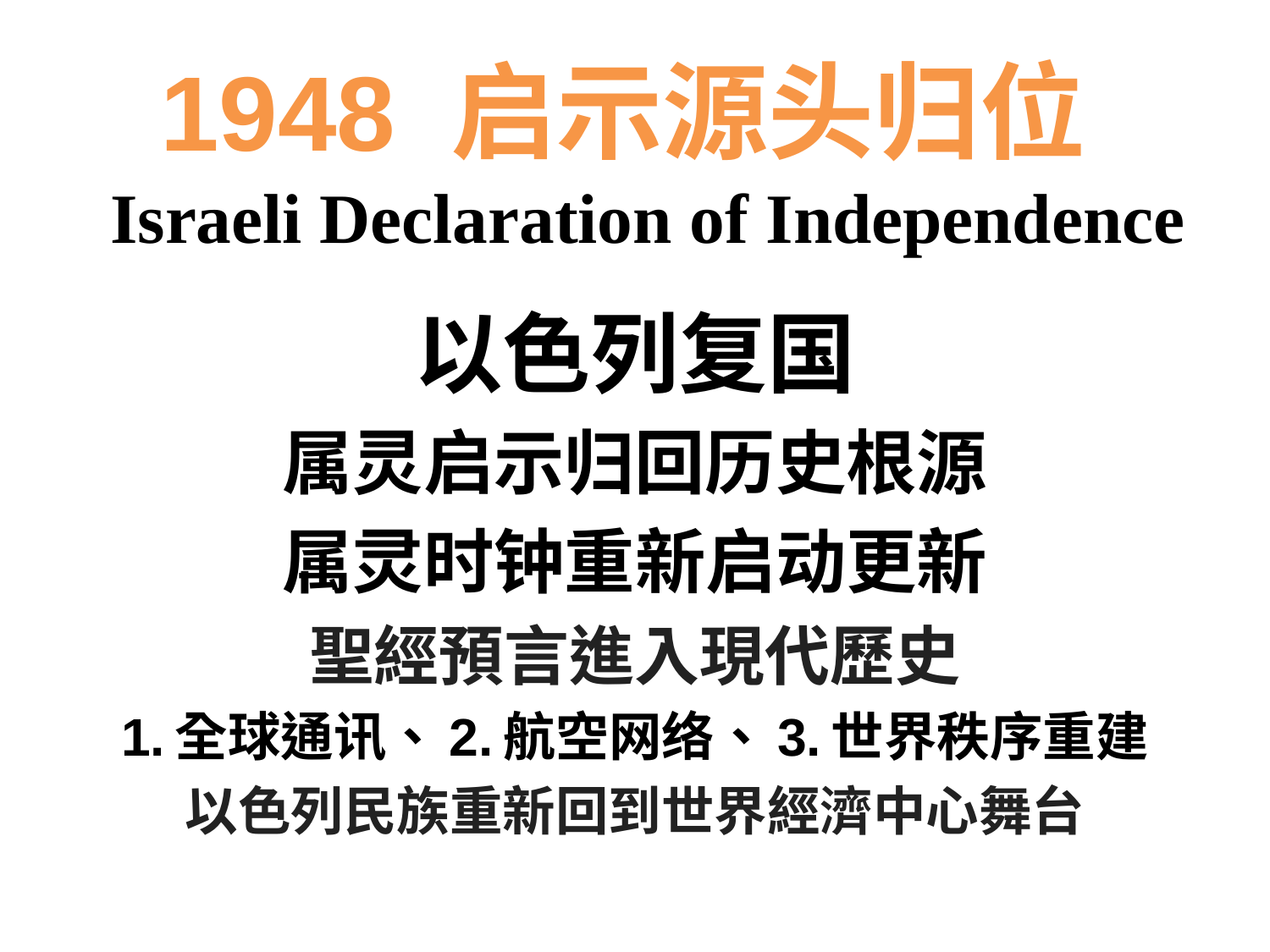

# 1948 启示源头归位 Israeli Declaration of Independence

以色列复国
属灵启示归回历史根源
属灵时钟重新启动更新
聖經預言進入現代歷史
1.全球通讯、2.航空网络、3.世界秩序重建
以色列民族重新回到世界經濟中心舞台